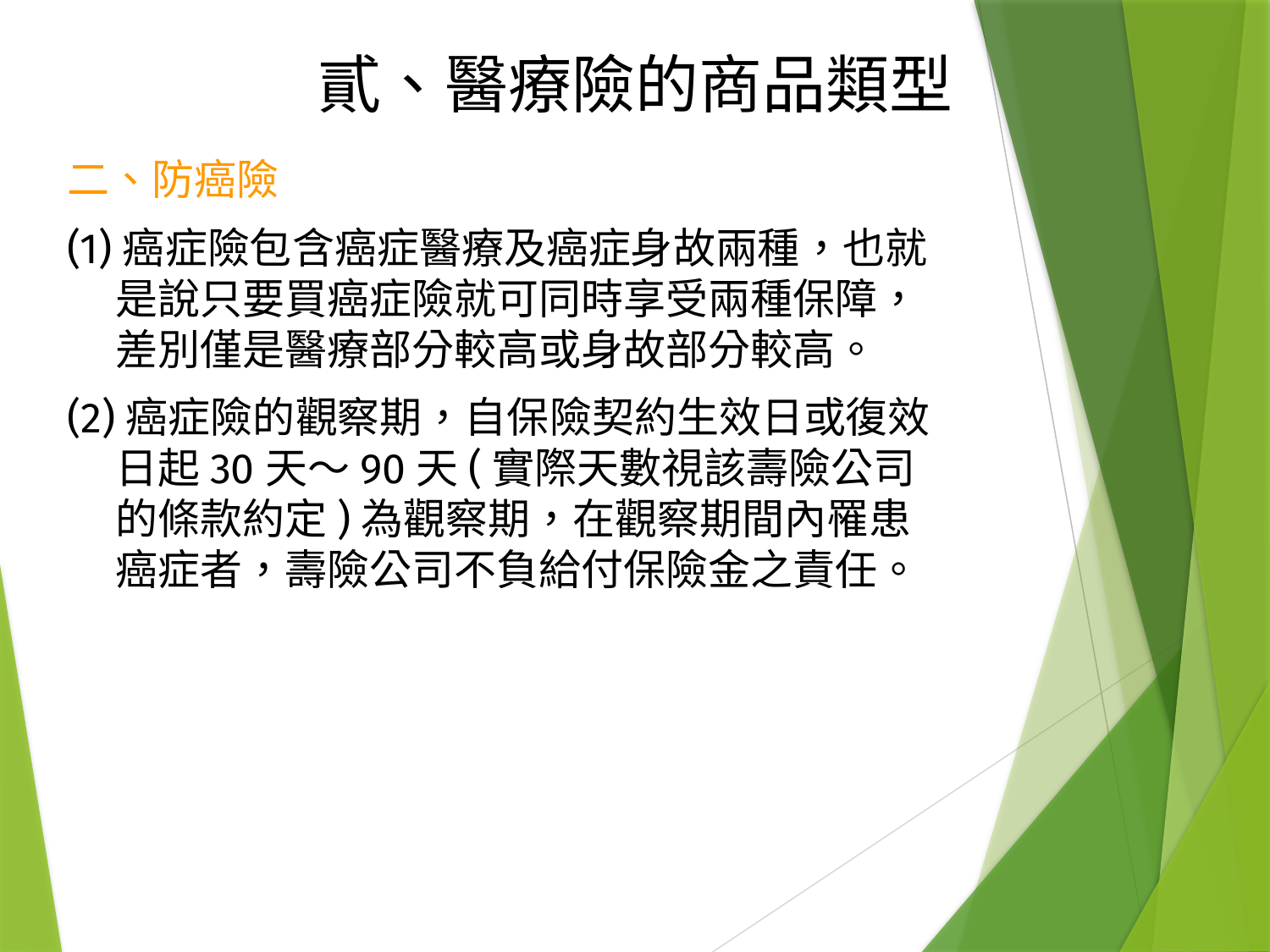

貳、醫療險的商品類型
二、防癌險
(1)癌症險包含癌症醫療及癌症身故兩種，也就是說只要買癌症險就可同時享受兩種保障，差別僅是醫療部分較高或身故部分較高。
(2)癌症險的觀察期，自保險契約生效日或復效日起30天～90天(實際天數視該壽險公司的條款約定)為觀察期，在觀察期間內罹患癌症者，壽險公司不負給付保險金之責任。